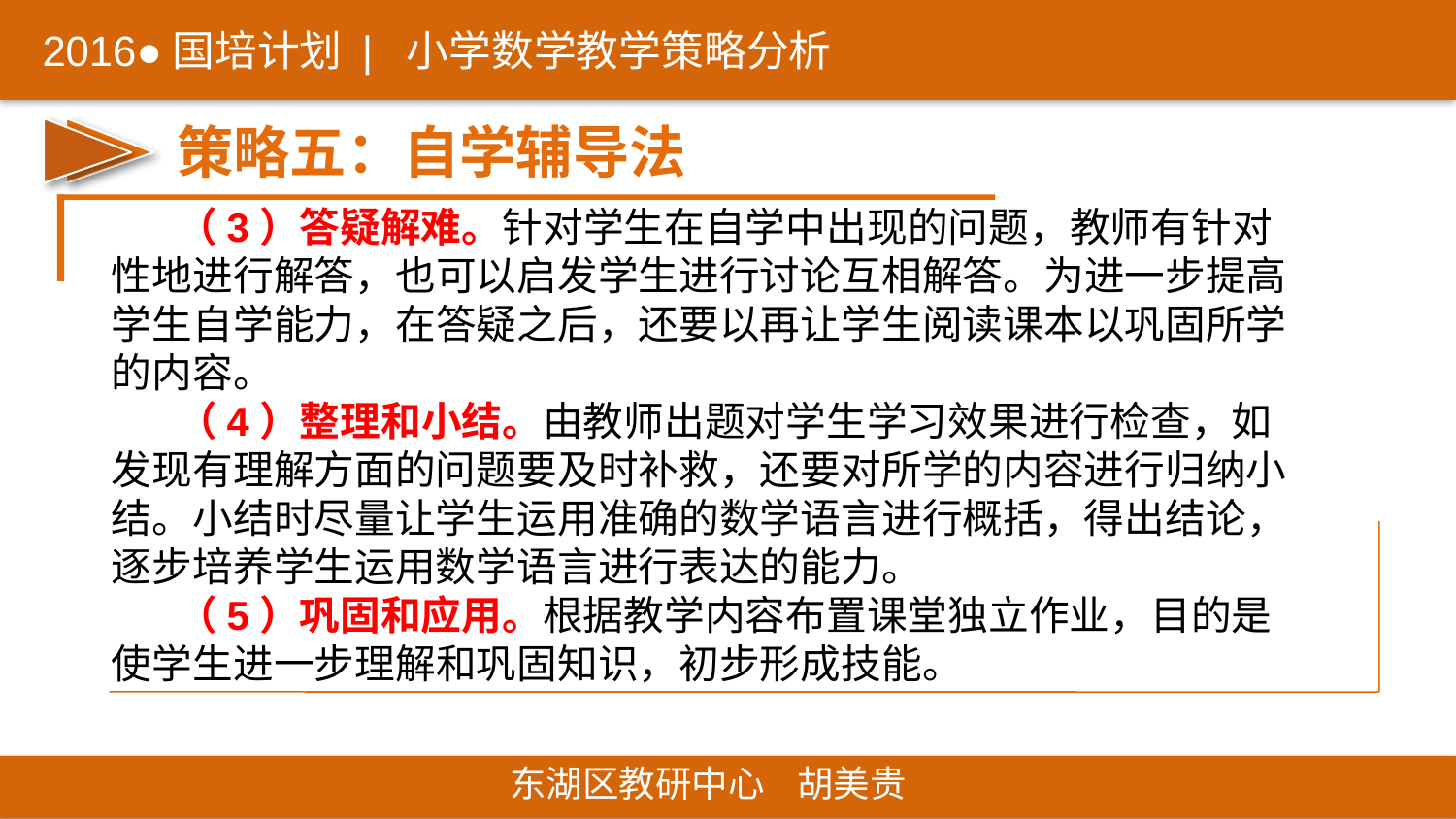

（3）答疑解难。针对学生在自学中出现的问题，教师有针对性地进行解答，也可以启发学生进行讨论互相解答。为进一步提高学生自学能力，在答疑之后，还要以再让学生阅读课本以巩固所学的内容。
      （4）整理和小结。由教师出题对学生学习效果进行检查，如发现有理解方面的问题要及时补救，还要对所学的内容进行归纳小结。小结时尽量让学生运用准确的数学语言进行概括，得出结论，逐步培养学生运用数学语言进行表达的能力。
      （5）巩固和应用。根据教学内容布置课堂独立作业，目的是使学生进一步理解和巩固知识，初步形成技能。